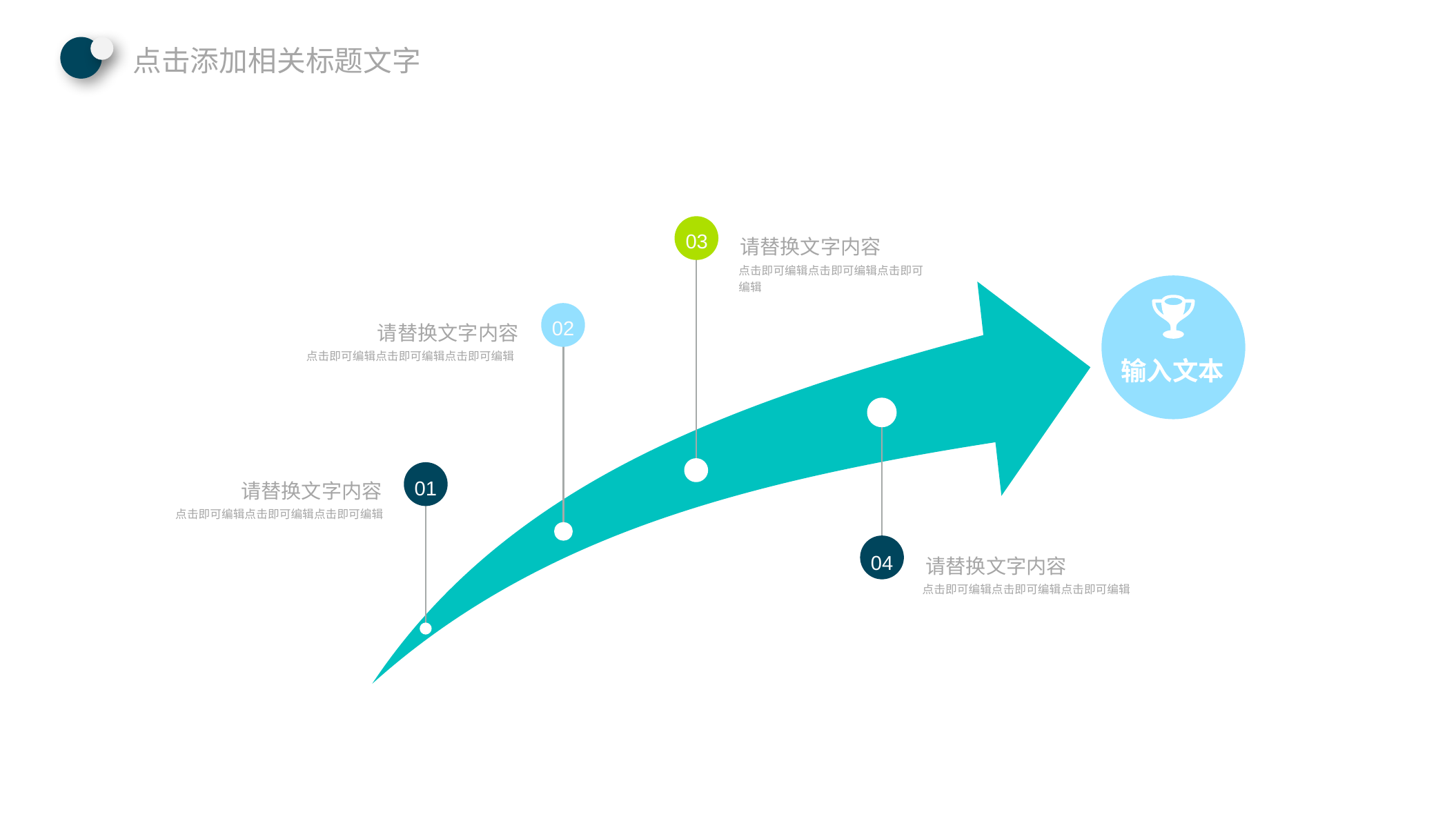

点击添加相关标题文字

03
请替换文字内容

点击即可编辑点击即可编辑点击即可编辑

02
请替换文字内容

输入文本
点击即可编辑点击即可编辑点击即可编辑

01
请替换文字内容

点击即可编辑点击即可编辑点击即可编辑

04
请替换文字内容
点击即可编辑点击即可编辑点击即可编辑